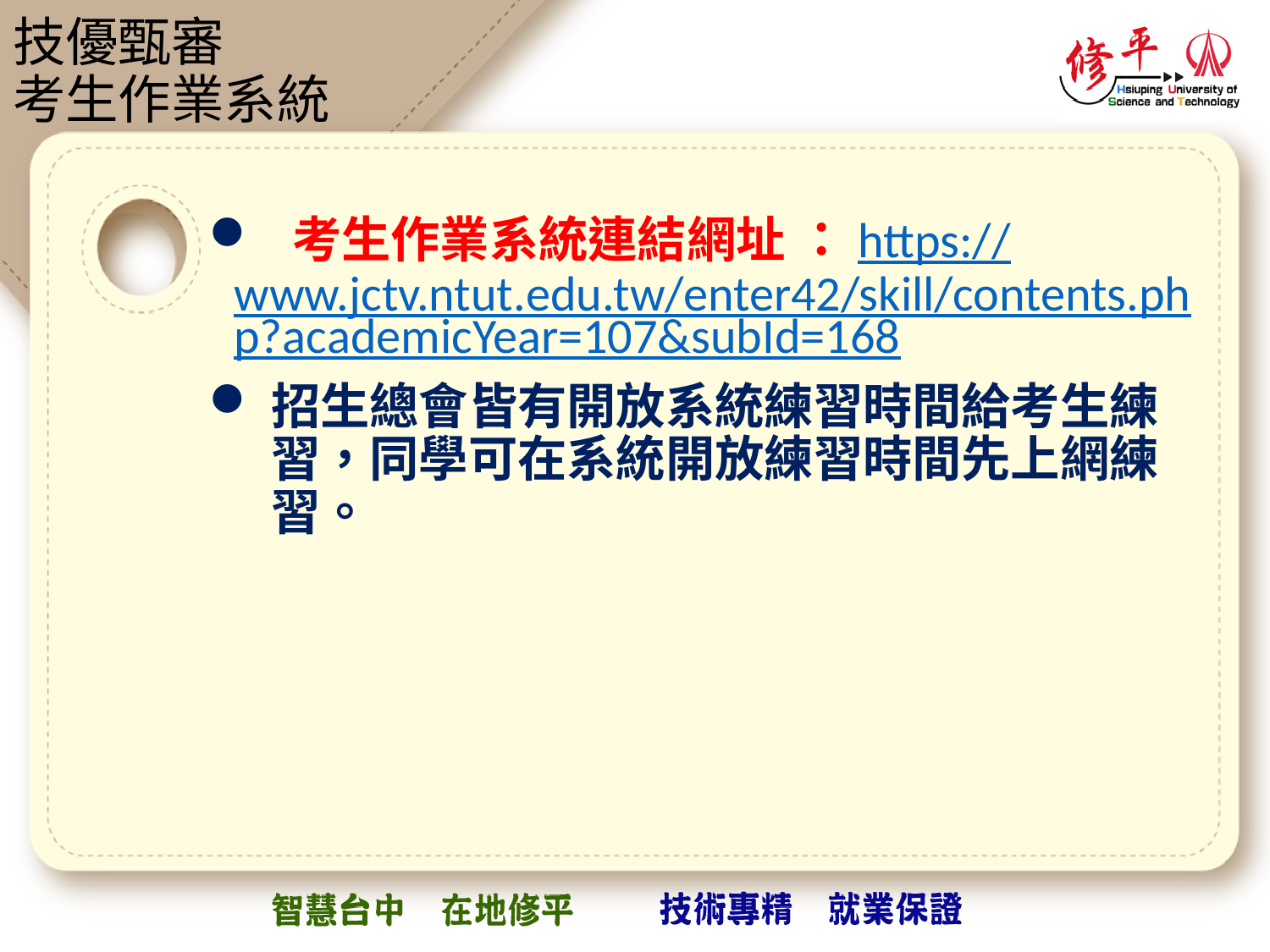

# 技優甄審 考生作業系統
  考生作業系統連結網址 ：https://www.jctv.ntut.edu.tw/enter42/skill/contents.php?academicYear=107&subId=168
招生總會皆有開放系統練習時間給考生練習，同學可在系統開放練習時間先上網練習。